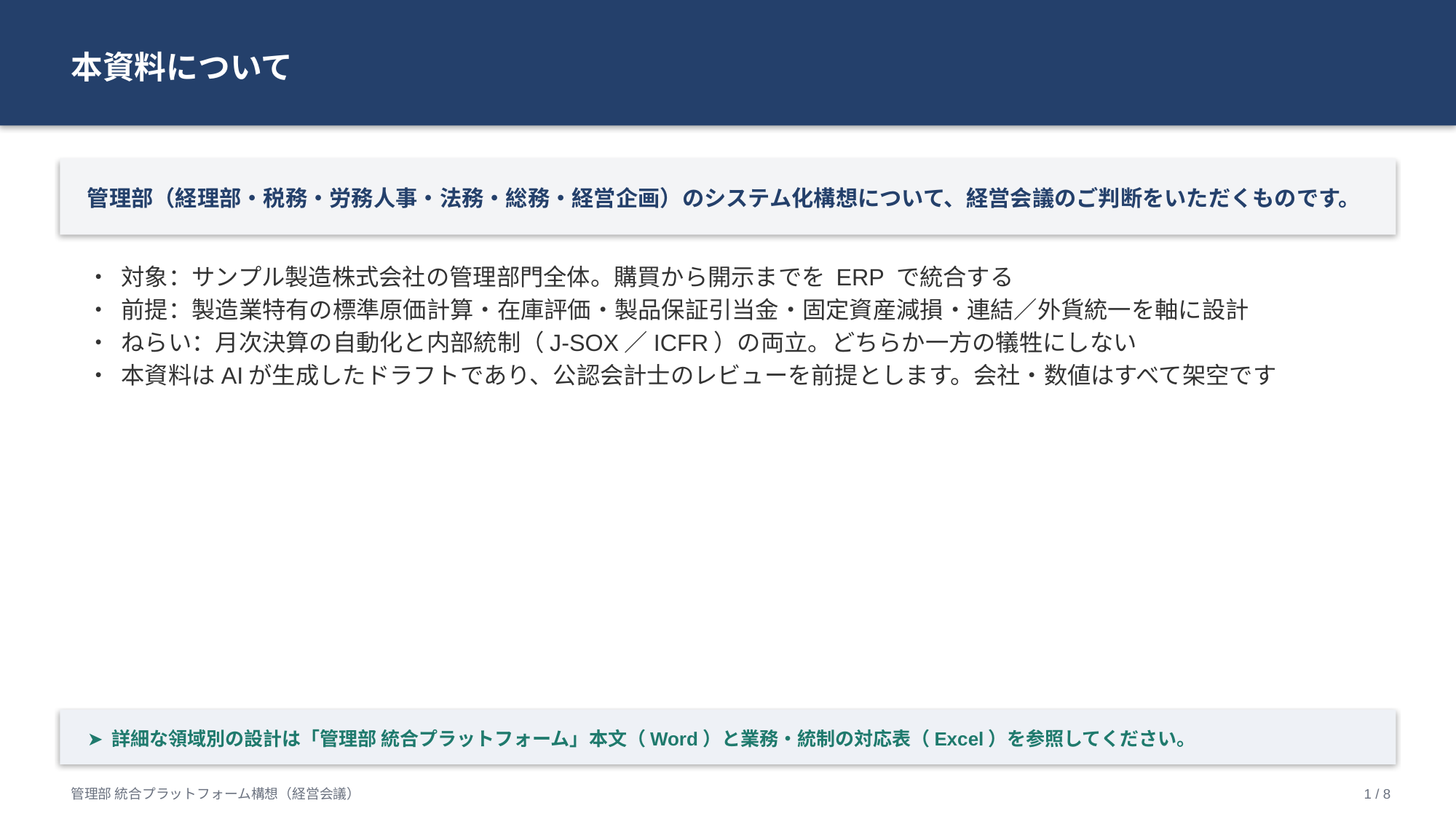

本資料について

管理部（経理部・税務・労務人事・法務・総務・経営企画）のシステム化構想について、経営会議のご判断をいただくものです。
• 対象：サンプル製造株式会社の管理部門全体。購買から開示までを ERP で統合する
• 前提：製造業特有の標準原価計算・在庫評価・製品保証引当金・固定資産減損・連結／外貨統一を軸に設計
• ねらい：月次決算の自動化と内部統制（J-SOX／ICFR）の両立。どちらか一方の犠牲にしない
• 本資料はAIが生成したドラフトであり、公認会計士のレビューを前提とします。会社・数値はすべて架空です

➤ 詳細な領域別の設計は「管理部 統合プラットフォーム」本文（Word）と業務・統制の対応表（Excel）を参照してください。
管理部 統合プラットフォーム構想（経営会議）
1 / 8